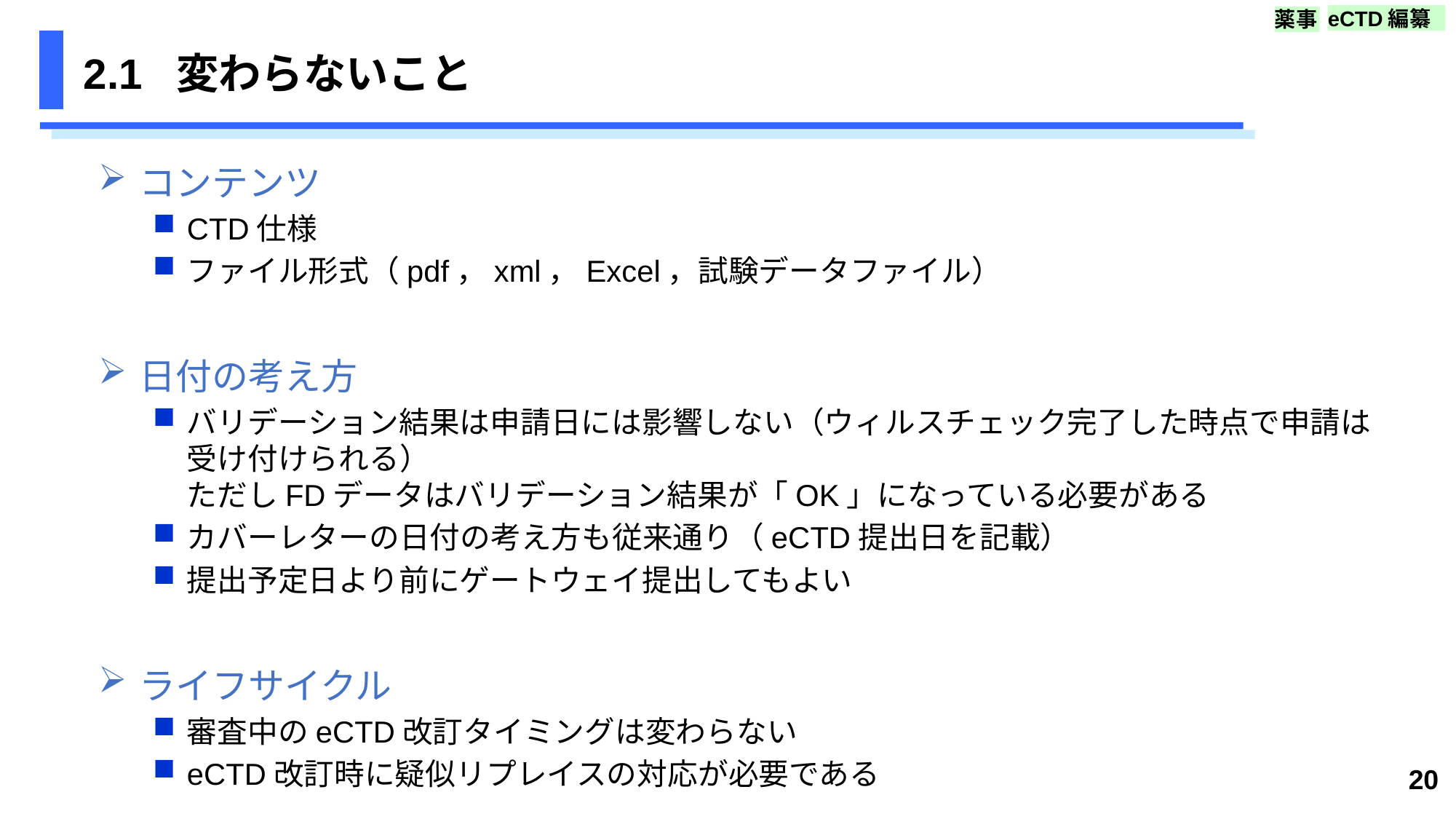

eCTD編纂
薬事
# 2.1  変わらないこと
コンテンツ
CTD仕様
ファイル形式（pdf，xml，Excel，試験データファイル）

日付の考え方
バリデーション結果は申請日には影響しない（ウィルスチェック完了した時点で申請は受け付けられる）
ただしFDデータはバリデーション結果が「OK」になっている必要がある
カバーレターの日付の考え方も従来通り（eCTD提出日を記載）
提出予定日より前にゲートウェイ提出してもよい

ライフサイクル
審査中のeCTD改訂タイミングは変わらない
eCTD改訂時に疑似リプレイスの対応が必要である

20